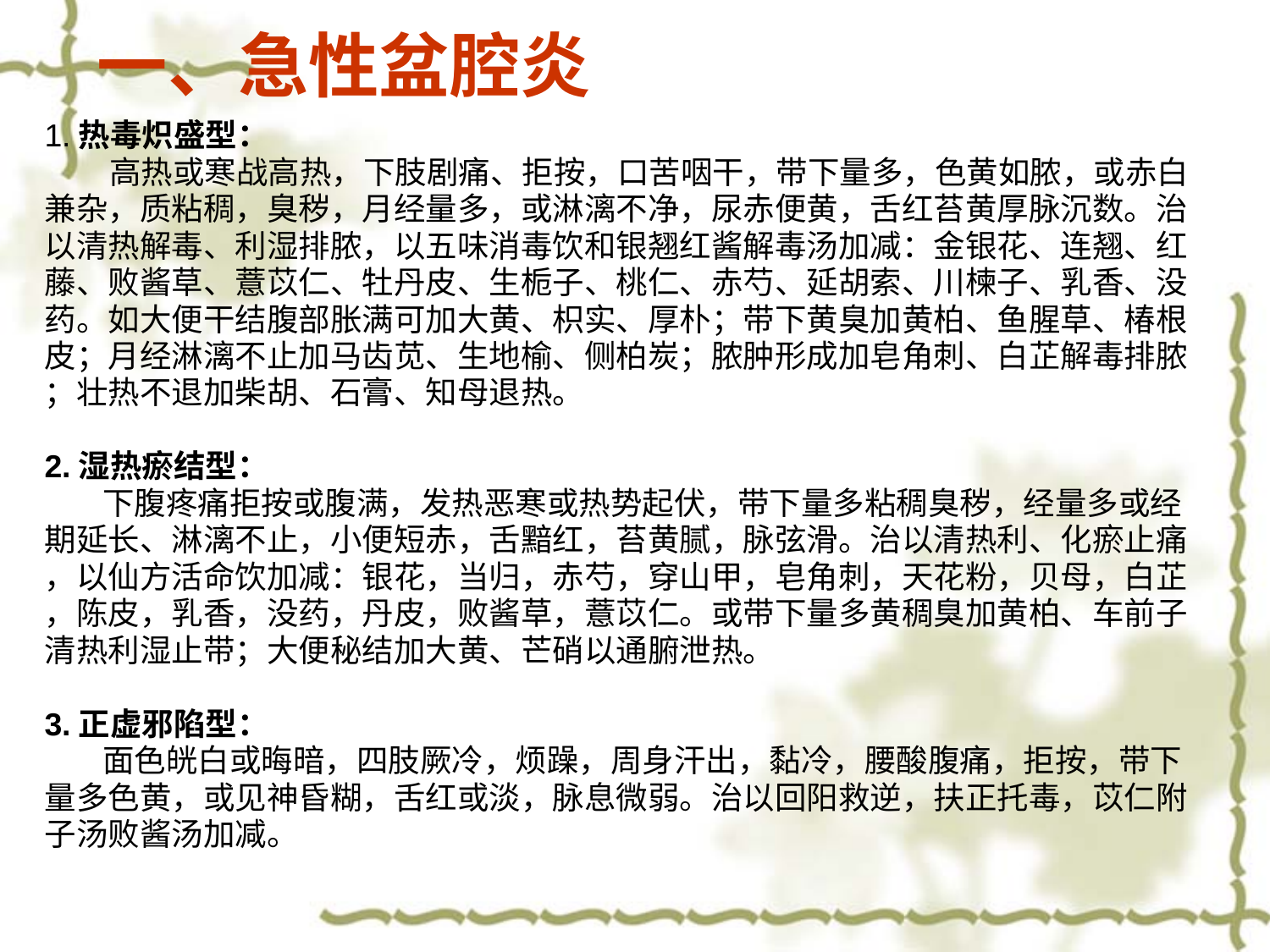

# 一、急性盆腔炎
1.热毒炽盛型：
        高热或寒战高热，下肢剧痛、拒按，口苦咽干，带下量多，色黄如脓，或赤白
兼杂，质粘稠，臭秽，月经量多，或淋漓不净，尿赤便黄，舌红苔黄厚脉沉数。治
以清热解毒、利湿排脓，以五味消毒饮和银翘红酱解毒汤加减：金银花、连翘、红
藤、败酱草、薏苡仁、牡丹皮、生栀子、桃仁、赤芍、延胡索、川楝子、乳香、没
药。如大便干结腹部胀满可加大黄、枳实、厚朴；带下黄臭加黄柏、鱼腥草、椿根
皮；月经淋漓不止加马齿苋、生地榆、侧柏炭；脓肿形成加皂角刺、白芷解毒排脓
；壮热不退加柴胡、石膏、知母退热。

2.湿热瘀结型：
       下腹疼痛拒按或腹满，发热恶寒或热势起伏，带下量多粘稠臭秽，经量多或经
期延长、淋漓不止，小便短赤，舌黯红，苔黄腻，脉弦滑。治以清热利、化瘀止痛
，以仙方活命饮加减：银花，当归，赤芍，穿山甲，皂角刺，天花粉，贝母，白芷
，陈皮，乳香，没药，丹皮，败酱草，薏苡仁。或带下量多黄稠臭加黄柏、车前子
清热利湿止带；大便秘结加大黄、芒硝以通腑泄热。

3.正虚邪陷型：
       面色㿠白或晦暗，四肢厥冷，烦躁，周身汗出，黏冷，腰酸腹痛，拒按，带下
量多色黄，或见神昏糊，舌红或淡，脉息微弱。治以回阳救逆，扶正托毒，苡仁附
子汤败酱汤加减。